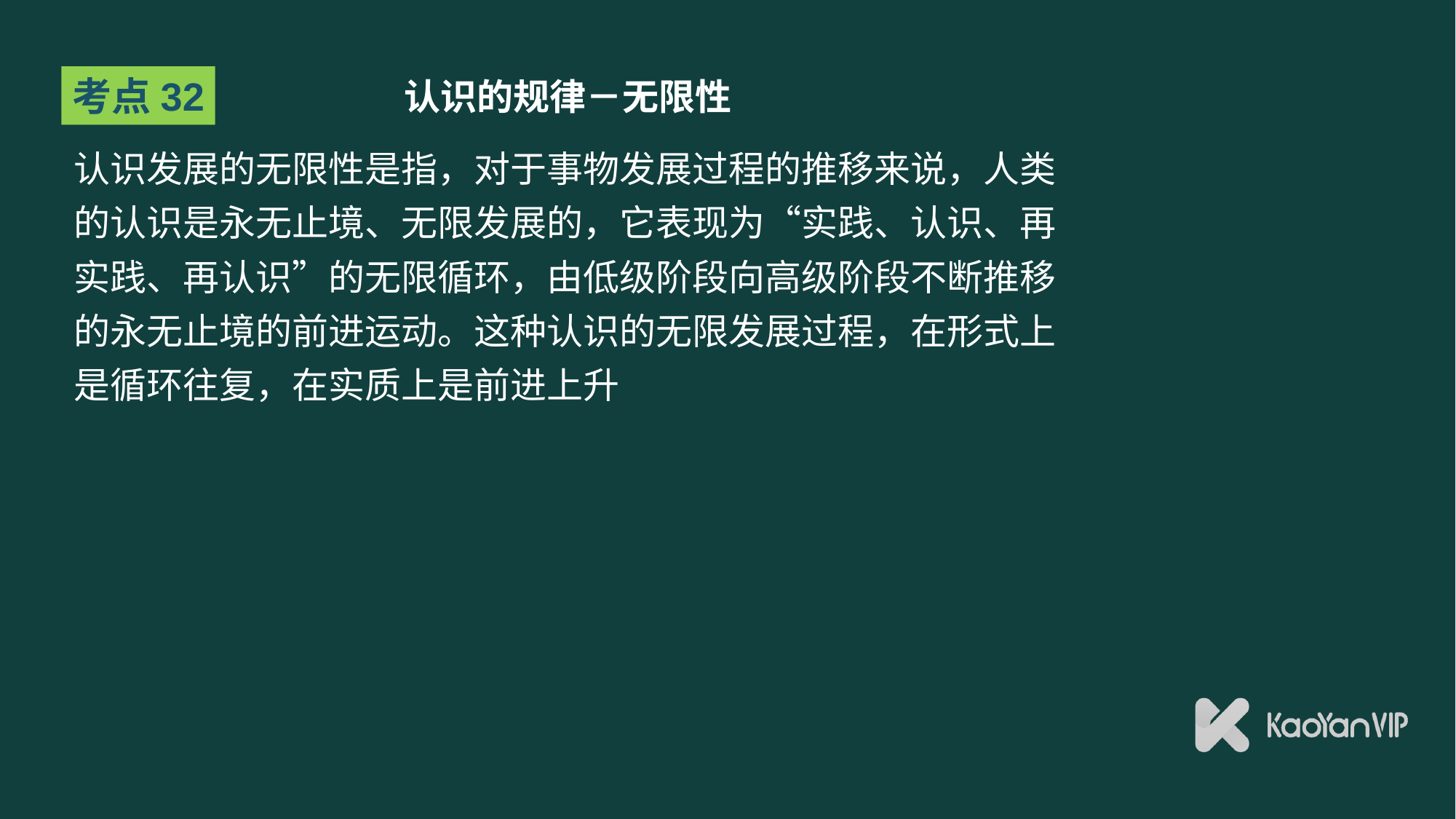

# 认识的规律－无限性
考点32
认识发展的无限性是指，对于事物发展过程的推移来说，人类的认识是永无止境、无限发展的，它表现为“实践、认识、再实践、再认识”的无限循环，由低级阶段向高级阶段不断推移的永无止境的前进运动。这种认识的无限发展过程，在形式上是循环往复，在实质上是前进上升